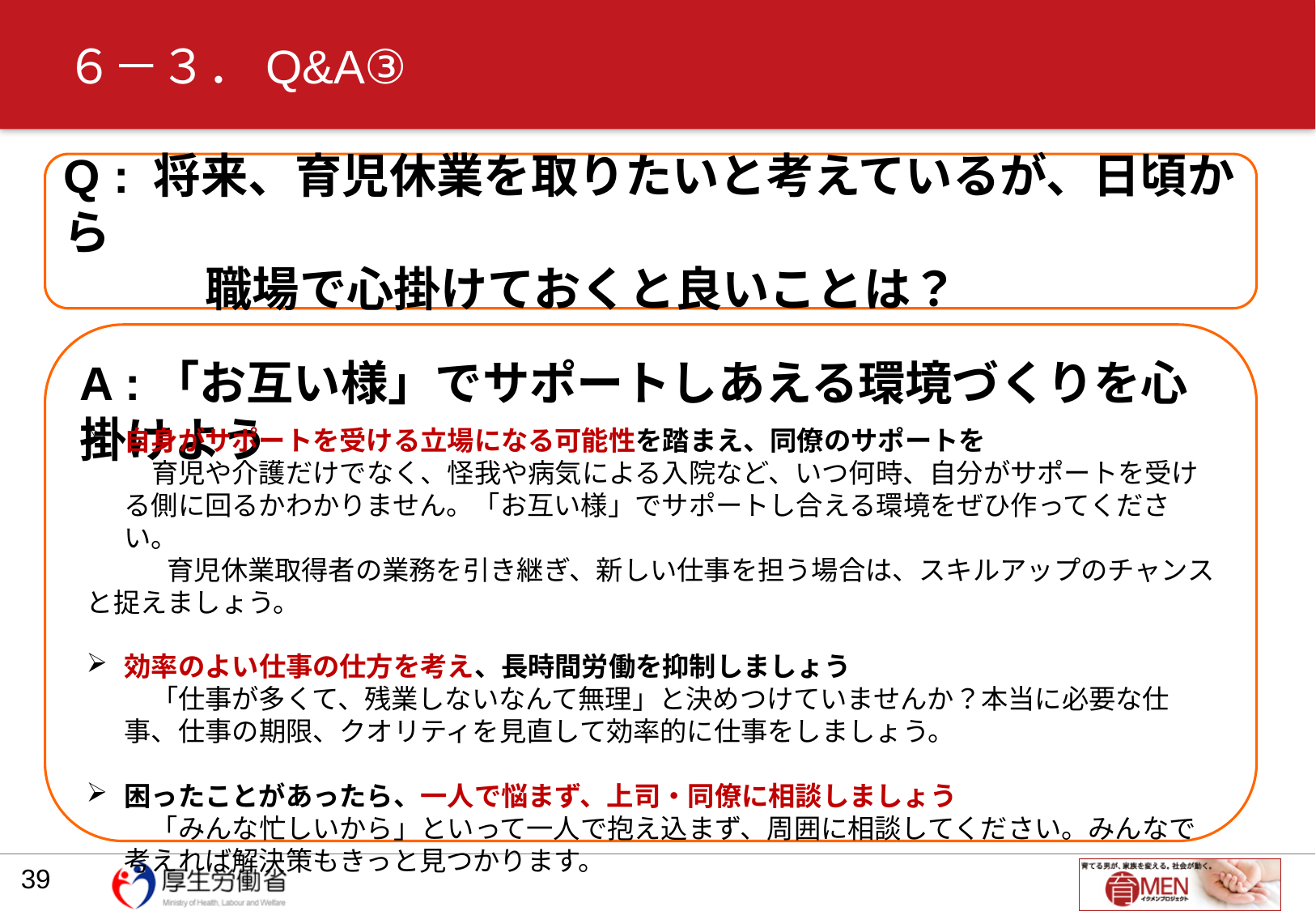

# ６－３．Q&A③
Q : 将来、育児休業を取りたいと考えているが、日頃から
　　　職場で心掛けておくと良いことは？
A :「お互い様」でサポートしあえる環境づくりを心掛けよう
自身がサポートを受ける立場になる可能性を踏まえ、同僚のサポートを
　育児や介護だけでなく、怪我や病気による入院など、いつ何時、自分がサポートを受ける側に回るかわかりません。「お互い様」でサポートし合える環境をぜひ作ってください。
　　　育児休業取得者の業務を引き継ぎ、新しい仕事を担う場合は、スキルアップのチャンスと捉えましょう。

効率のよい仕事の仕方を考え、長時間労働を抑制しましょう
　「仕事が多くて、残業しないなんて無理」と決めつけていませんか？本当に必要な仕事、仕事の期限、クオリティを見直して効率的に仕事をしましょう。

困ったことがあったら、一人で悩まず、上司・同僚に相談しましょう
　「みんな忙しいから」といって一人で抱え込まず、周囲に相談してください。みんなで考えれば解決策もきっと見つかります。
39